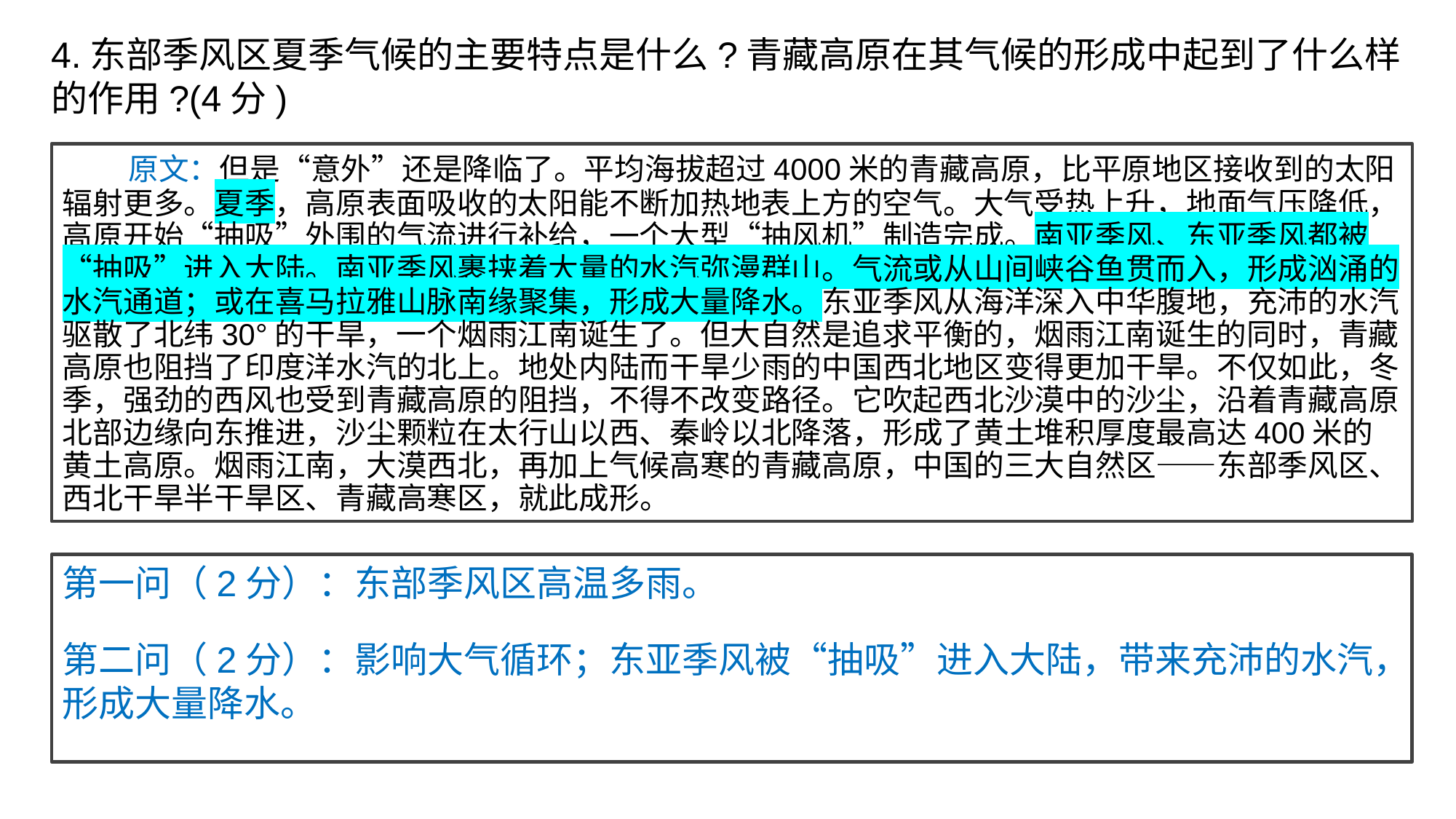

4.东部季风区夏季气候的主要特点是什么?青藏高原在其气候的形成中起到了什么样的作用?(4分)
       原文：但是“意外”还是降临了。平均海拔超过4000米的青藏高原，比平原地区接收到的太阳辐射更多。夏季，高原表面吸收的太阳能不断加热地表上方的空气。大气受热上升，地面气压降低，高原开始“抽吸”外围的气流进行补给，一个大型“抽风机”制造完成。南亚季风、东亚季风都被“抽吸”进入大陆。南亚季风裹挟着大量的水汽弥漫群山。气流或从山间峡谷鱼贯而入，形成汹涌的水汽通道；或在喜马拉雅山脉南缘聚集，形成大量降水。东亚季风从海洋深入中华腹地，充沛的水汽驱散了北纬30°的干旱，一个烟雨江南诞生了。但大自然是追求平衡的，烟雨江南诞生的同时，青藏高原也阻挡了印度洋水汽的北上。地处内陆而干旱少雨的中国西北地区变得更加干旱。不仅如此，冬季，强劲的西风也受到青藏高原的阻挡，不得不改变路径。它吹起西北沙漠中的沙尘，沿着青藏高原北部边缘向东推进，沙尘颗粒在太行山以西、秦岭以北降落，形成了黄土堆积厚度最高达400米的黄土高原。烟雨江南，大漠西北，再加上气候高寒的青藏高原，中国的三大自然区——东部季风区、西北干旱半干旱区、青藏高寒区，就此成形。
第一问（2分）：东部季风区高温多雨。

第二问（2分）：影响大气循环；东亚季风被“抽吸”进入大陆，带来充沛的水汽，形成大量降水。